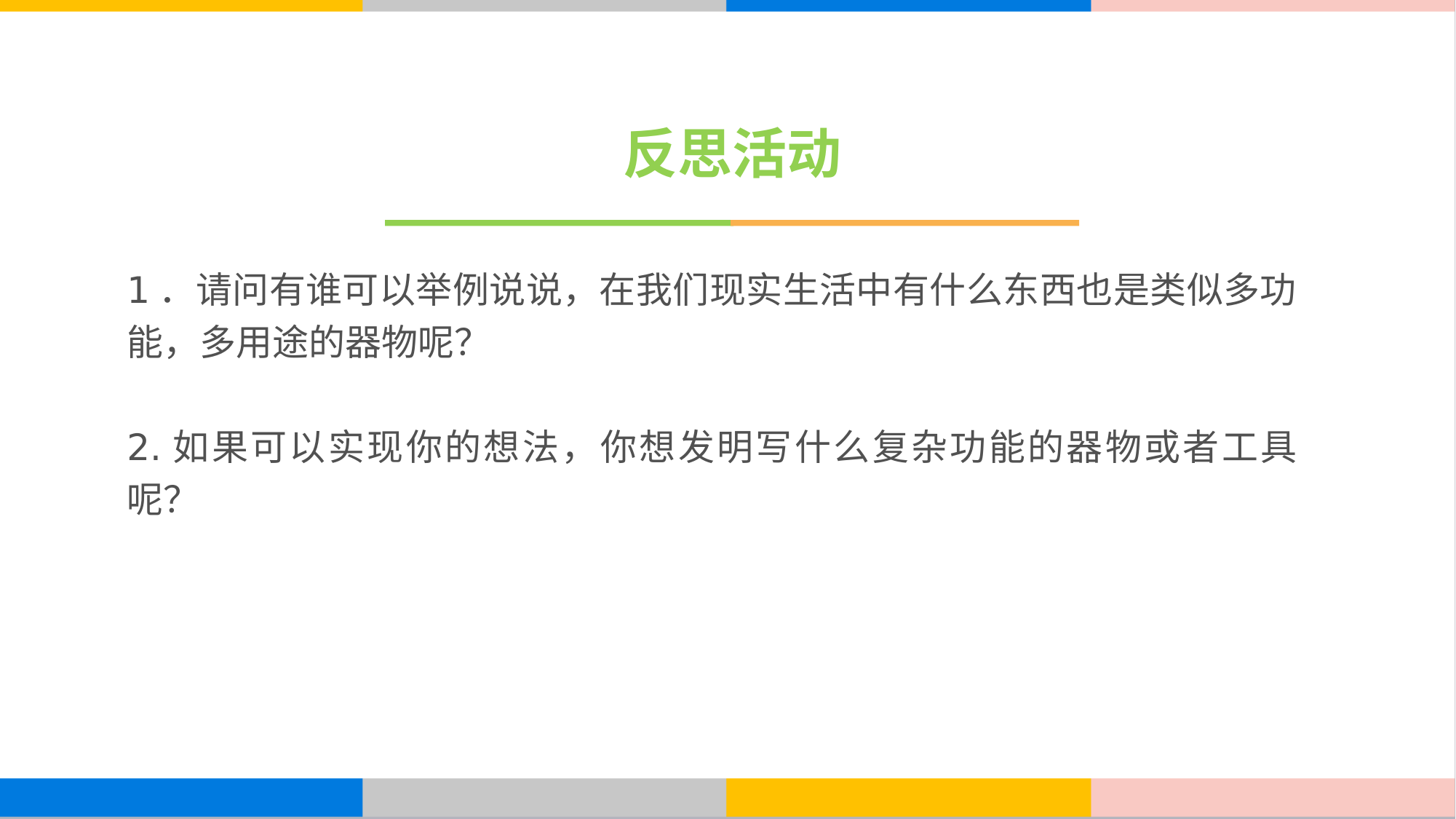

# 反思活动
1．请问有谁可以举例说说，在我们现实生活中有什么东西也是类似多功能，多用途的器物呢？

2.如果可以实现你的想法，你想发明写什么复杂功能的器物或者工具呢？